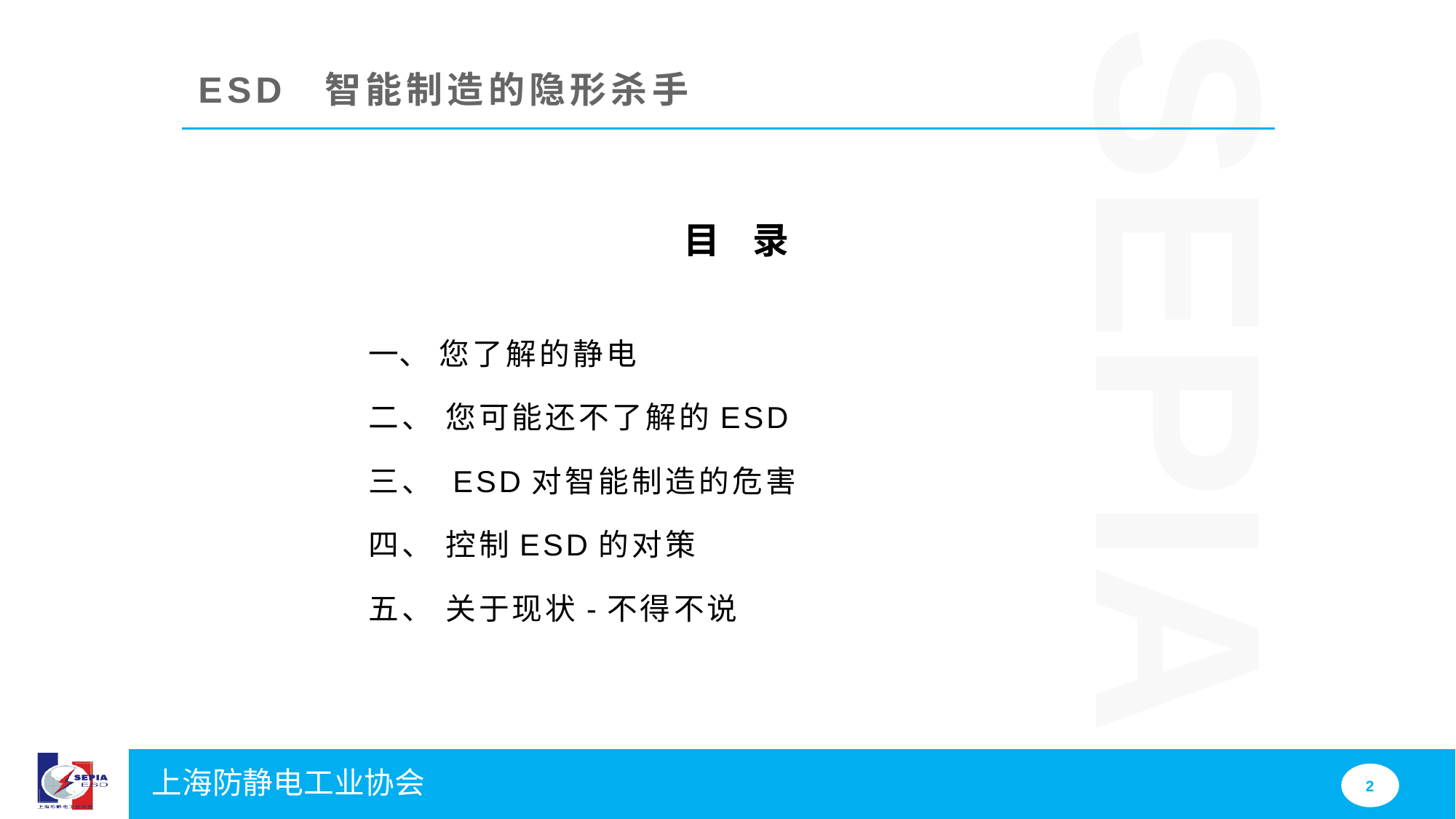

ESD  智能制造的隐形杀手
目    录

一、 您了解的静电
二、 您可能还不了解的ESD
三、 ESD对智能制造的危害
四、 控制ESD的对策
五、 关于现状-不得不说